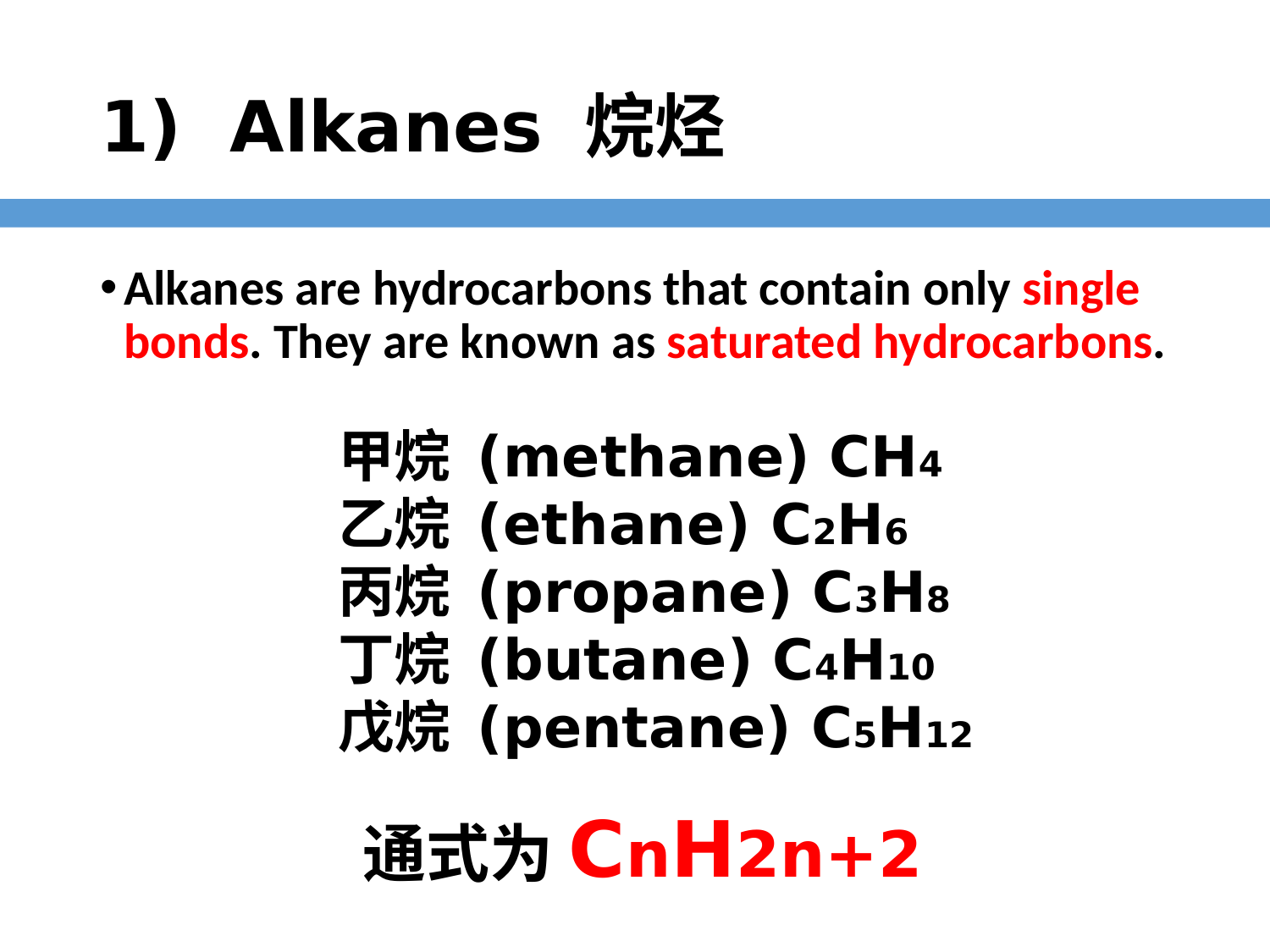

# 1)  Alkanes 烷烃

Alkanes are hydrocarbons that contain only single bonds. They are known as saturated hydrocarbons.
甲烷 (methane) CH4
乙烷 (ethane) C2H6
丙烷 (propane) C3H8
丁烷 (butane) C4H10
戊烷 (pentane) C5H12
通式为CnH2n+2